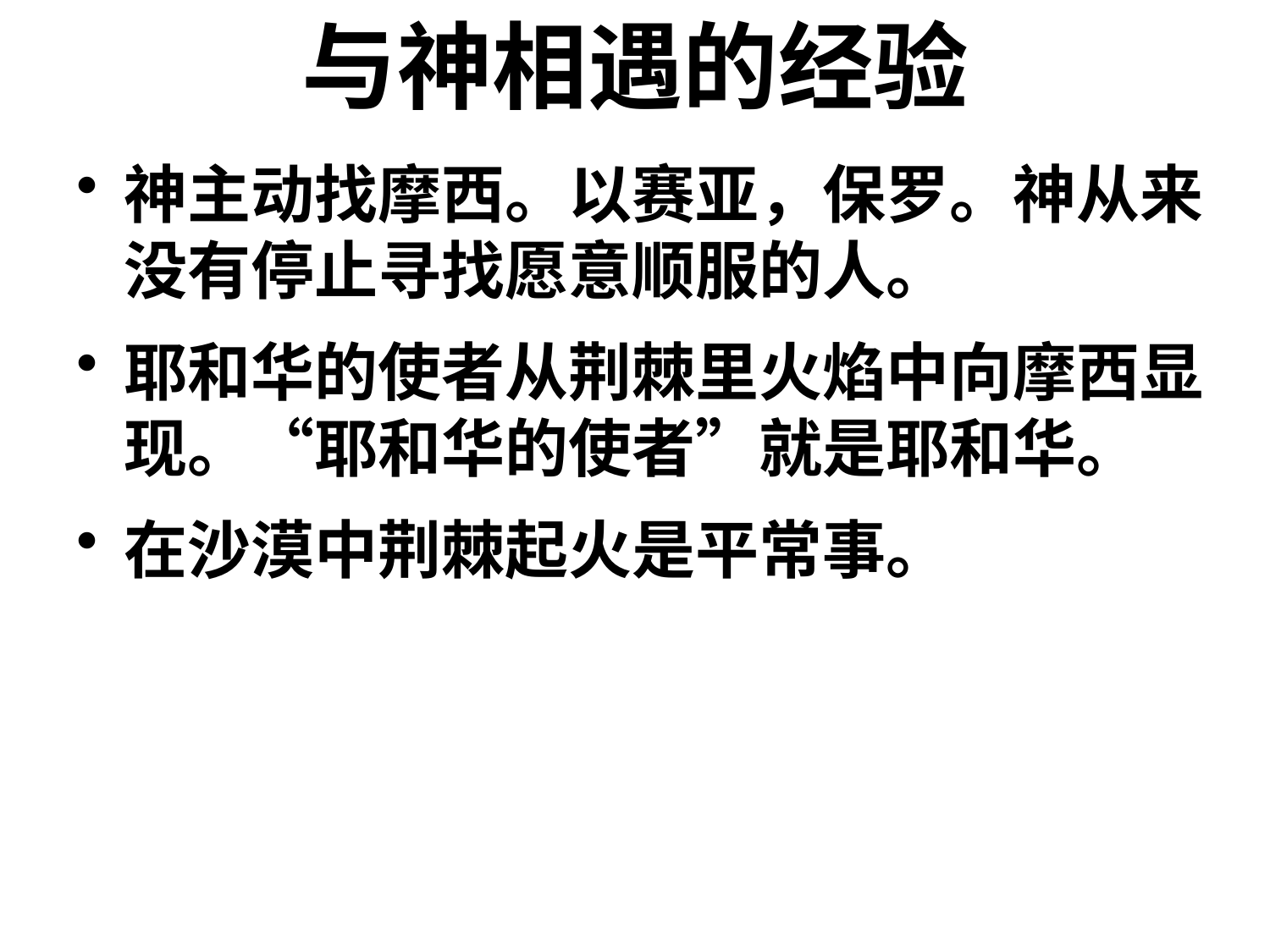

# 与神相遇的经验
神主动找摩西。以赛亚，保罗。神从来没有停止寻找愿意顺服的人。
耶和华的使者从荆棘里火焰中向摩西显现。“耶和华的使者”就是耶和华。
在沙漠中荆棘起火是平常事。